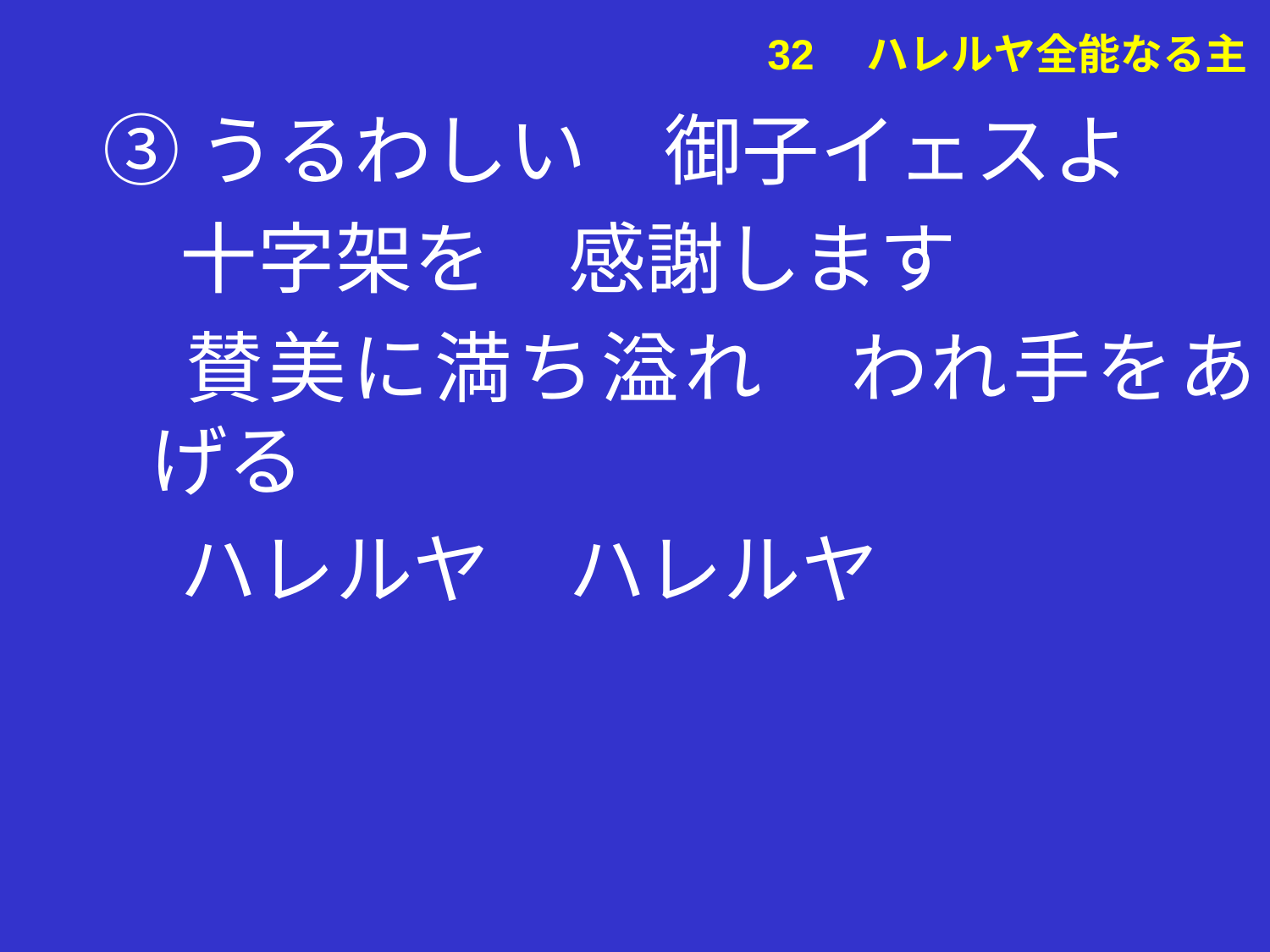

③うるわしい　御子イェスよ
　十字架を　感謝します
　賛美に満ち溢れ　われ手をあげる
　ハレルヤ　ハレルヤ

# 32　ハレルヤ全能なる主